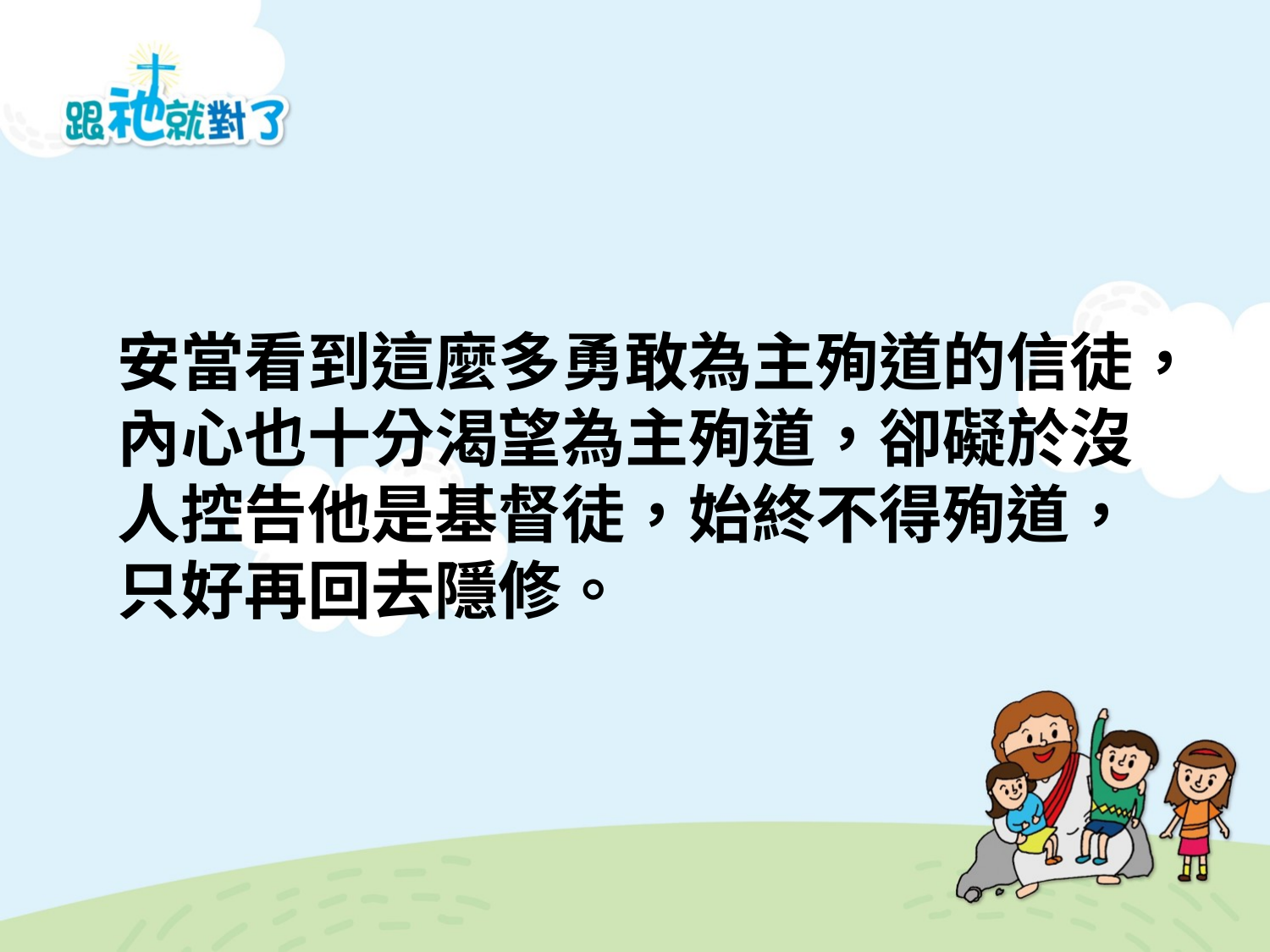

安當看到這麼多勇敢為主殉道的信徒，內心也十分渴望為主殉道，卻礙於沒人控告他是基督徒，始終不得殉道，只好再回去隱修。